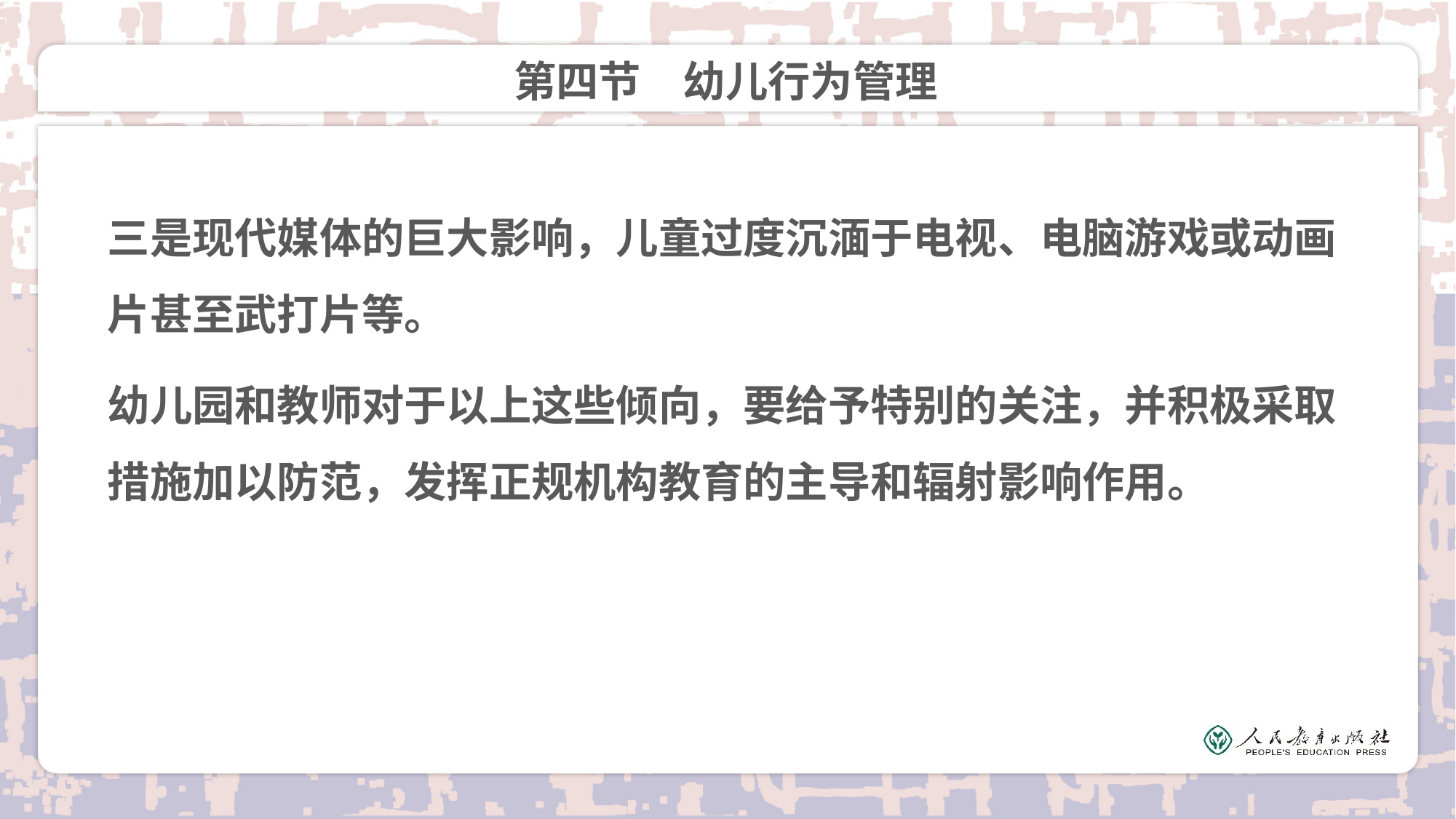

# 第四节　幼儿行为管理
三是现代媒体的巨大影响，儿童过度沉湎于电视、电脑游戏或动画片甚至武打片等。
幼儿园和教师对于以上这些倾向，要给予特别的关注，并积极采取措施加以防范，发挥正规机构教育的主导和辐射影响作用。